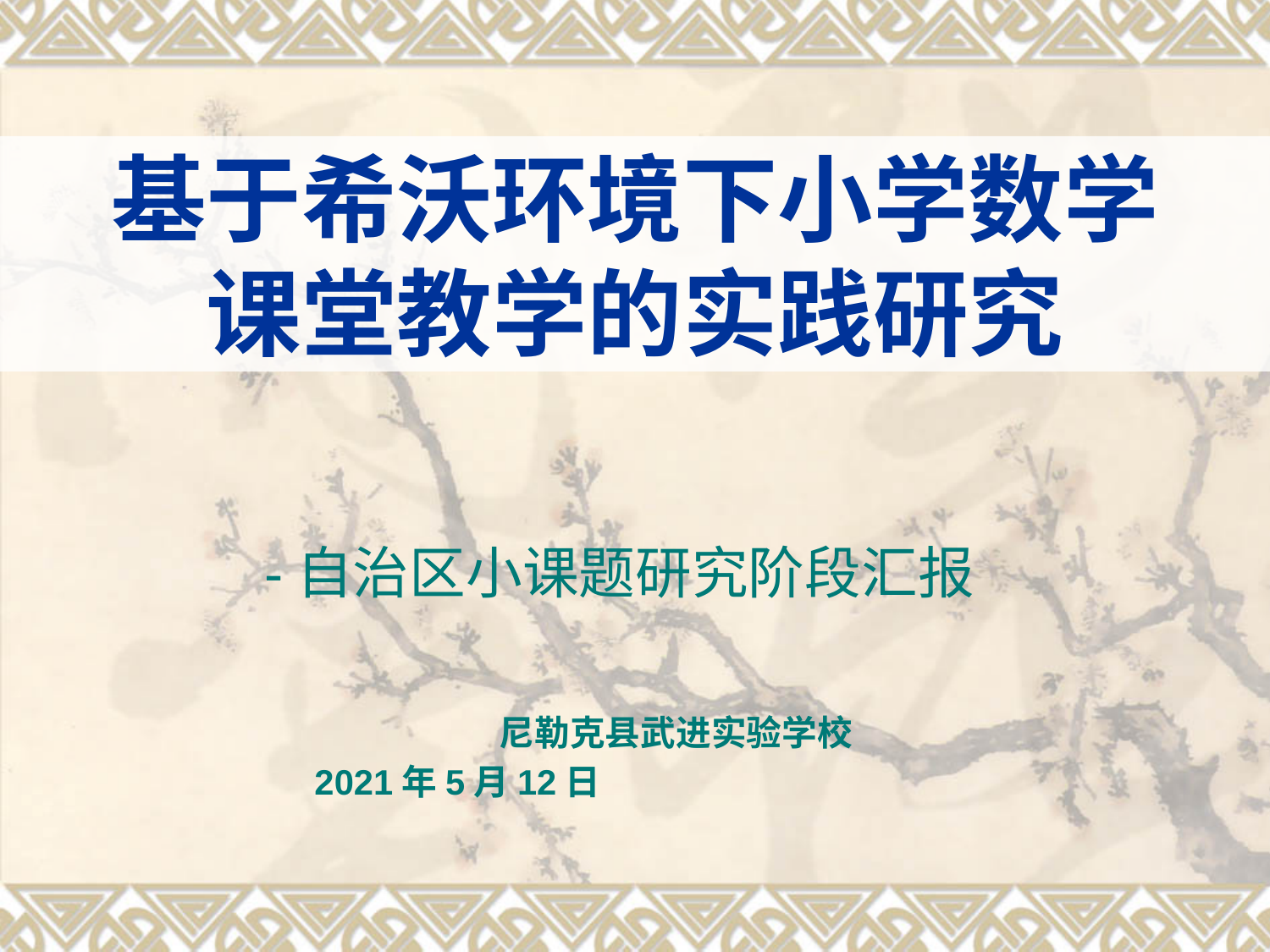

# 基于希沃环境下小学数学 课堂教学的实践研究

-自治区小课题研究阶段汇报

             尼勒克县武进实验学校
             2021年5月12日